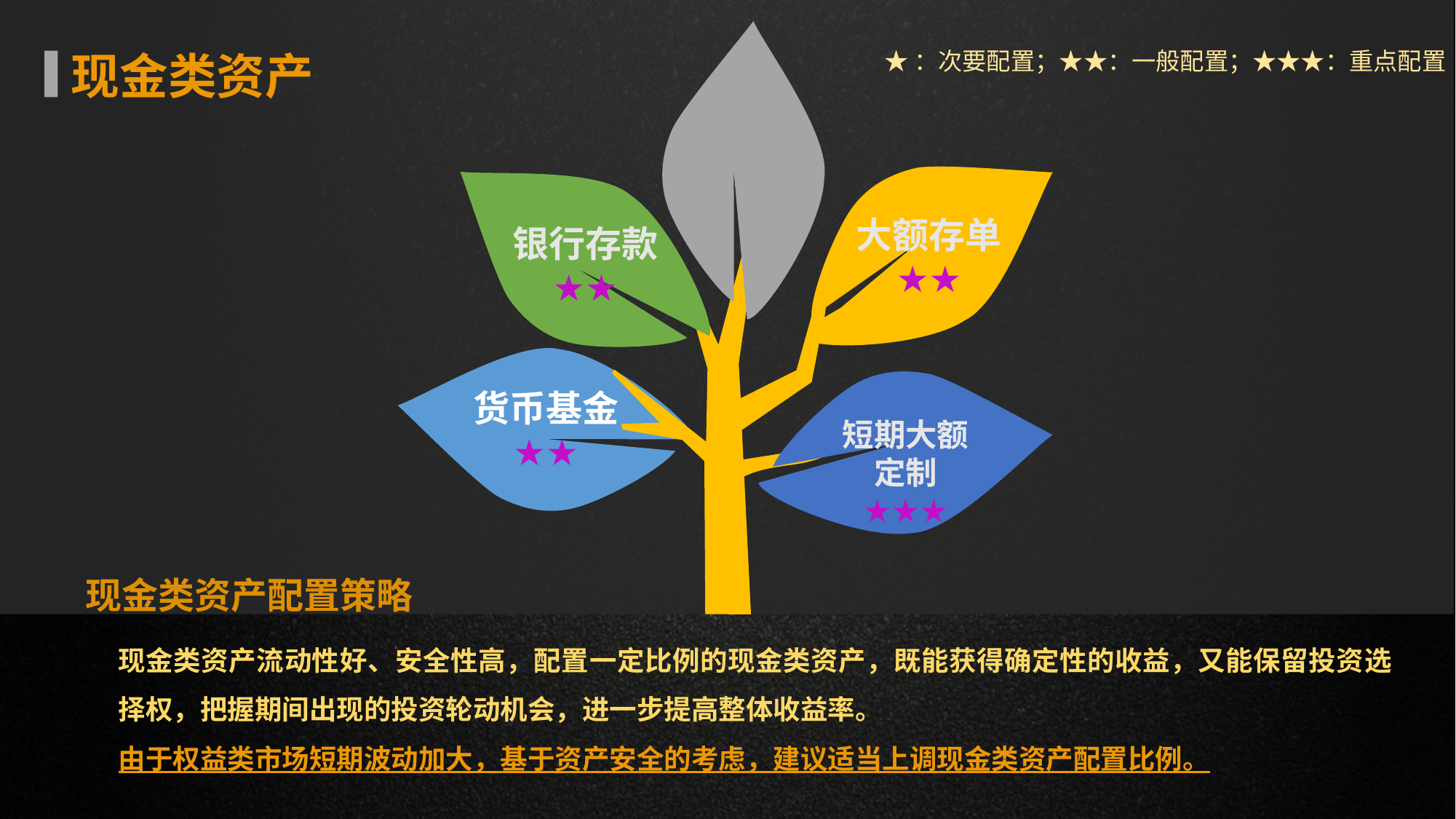

★：次要配置；★★：一般配置；★★★：重点配置
现金类资产

大额存单
★★

银行存款
★★

货币基金
★★

短期大额
定制
★★★

现金类资产配置策略
现金类资产流动性好、安全性高，配置一定比例的现金类资产，既能获得确定性的收益，又能保留投资选择权，把握期间出现的投资轮动机会，进一步提高整体收益率。
由于权益类市场短期波动加大，基于资产安全的考虑，建议适当上调现金类资产配置比例。
8